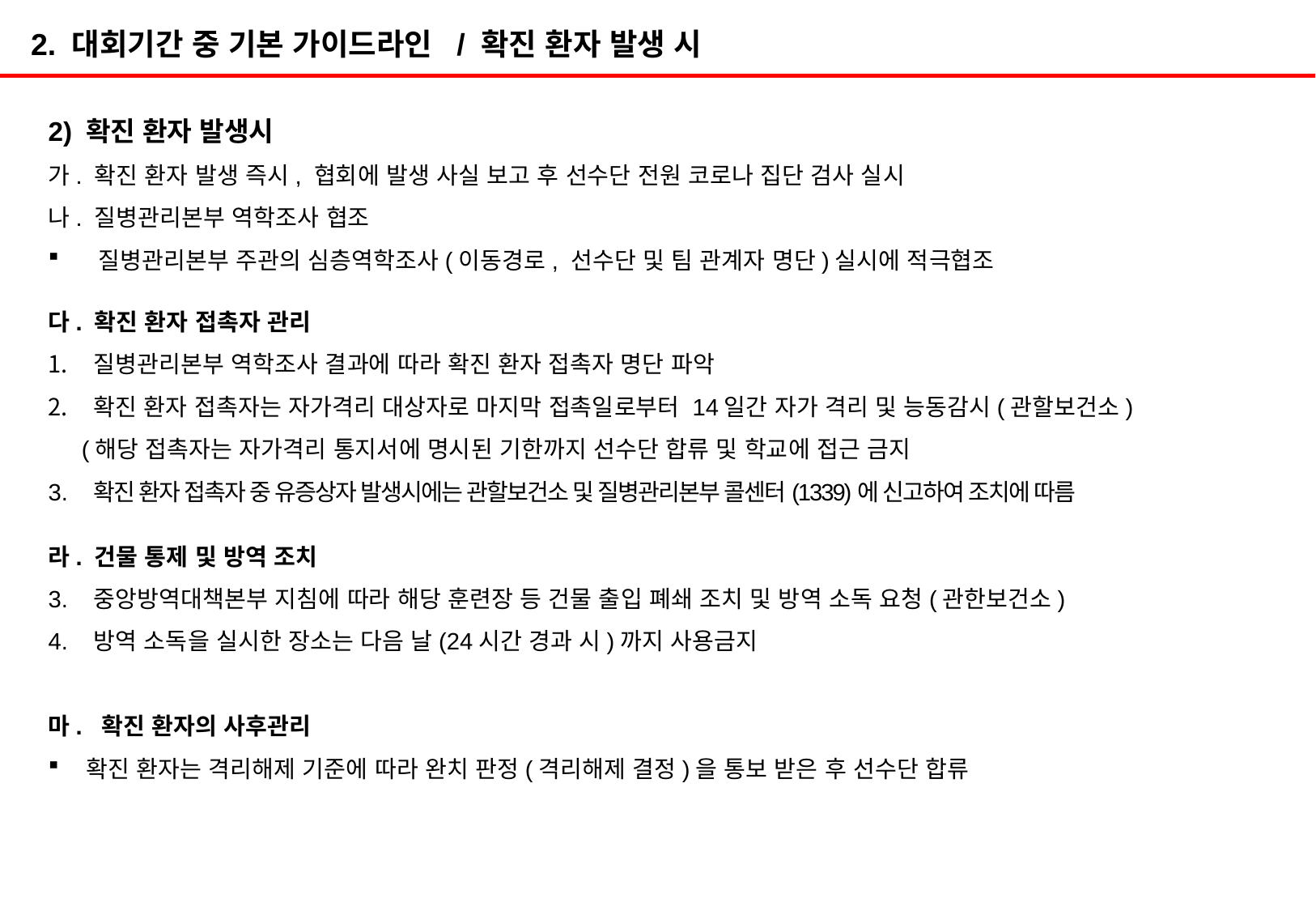

2. 대회기간 중 기본 가이드라인  / 확진 환자 발생 시
2) 확진 환자 발생시
가. 확진 환자 발생 즉시, 협회에 발생 사실 보고 후 선수단 전원 코로나 집단 검사 실시
나. 질병관리본부 역학조사 협조
 질병관리본부 주관의 심층역학조사(이동경로, 선수단 및 팀 관계자 명단)실시에 적극협조

다. 확진 환자 접촉자 관리
질병관리본부 역학조사 결과에 따라 확진 환자 접촉자 명단 파악
확진 환자 접촉자는 자가격리 대상자로 마지막 접촉일로부터 14일간 자가 격리 및 능동감시(관할보건소)
     (해당 접촉자는 자가격리 통지서에 명시된 기한까지 선수단 합류 및 학교에 접근 금지
3.   확진 환자 접촉자 중 유증상자 발생시에는 관할보건소 및 질병관리본부 콜센터(1339)에 신고하여 조치에 따름

라. 건물 통제 및 방역 조치
중앙방역대책본부 지침에 따라 해당 훈련장 등 건물 출입 폐쇄 조치 및 방역 소독 요청(관한보건소)
방역 소독을 실시한 장소는 다음 날(24시간 경과 시)까지 사용금지

마.  확진 환자의 사후관리
확진 환자는 격리해제 기준에 따라 완치 판정(격리해제 결정)을 통보 받은 후 선수단 합류